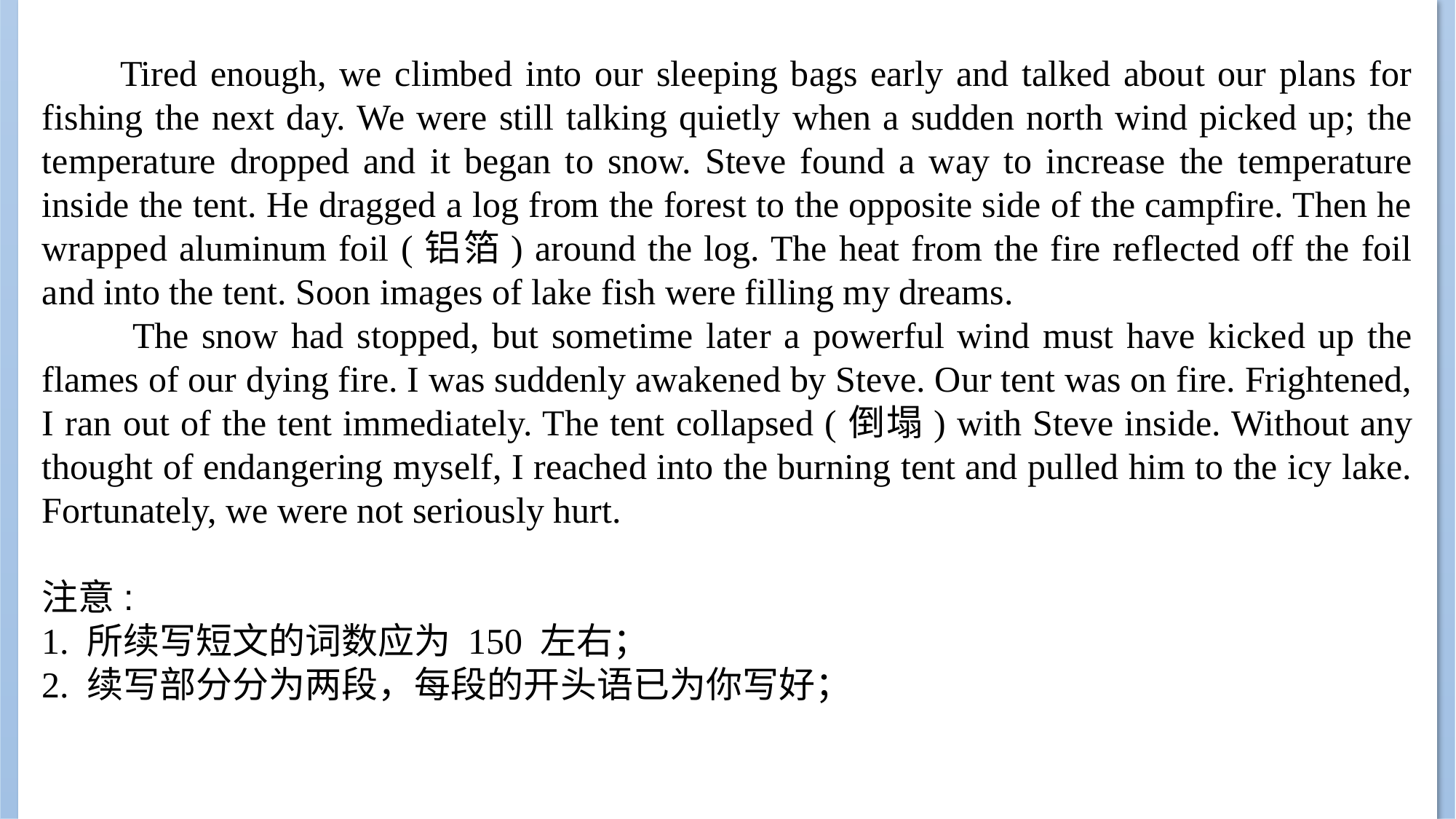

Tired enough, we climbed into our sleeping bags early and talked about our plans for fishing the next day. We were still talking quietly when a sudden north wind picked up; the temperature dropped and it began to snow. Steve found a way to increase the temperature inside the tent. He dragged a log from the forest to the opposite side of the campfire. Then he wrapped aluminum foil (铝箔) around the log. The heat from the fire reflected off the foil and into the tent. Soon images of lake fish were filling my dreams.
       The snow had stopped, but sometime later a powerful wind must have kicked up the flames of our dying fire. I was suddenly awakened by Steve. Our tent was on fire. Frightened, I ran out of the tent immediately. The tent collapsed (倒塌) with Steve inside. Without any thought of endangering myself, I reached into the burning tent and pulled him to the icy lake. Fortunately, we were not seriously hurt.

注意:
1. 所续写短文的词数应为 150 左右；
2. 续写部分分为两段，每段的开头语已为你写好；